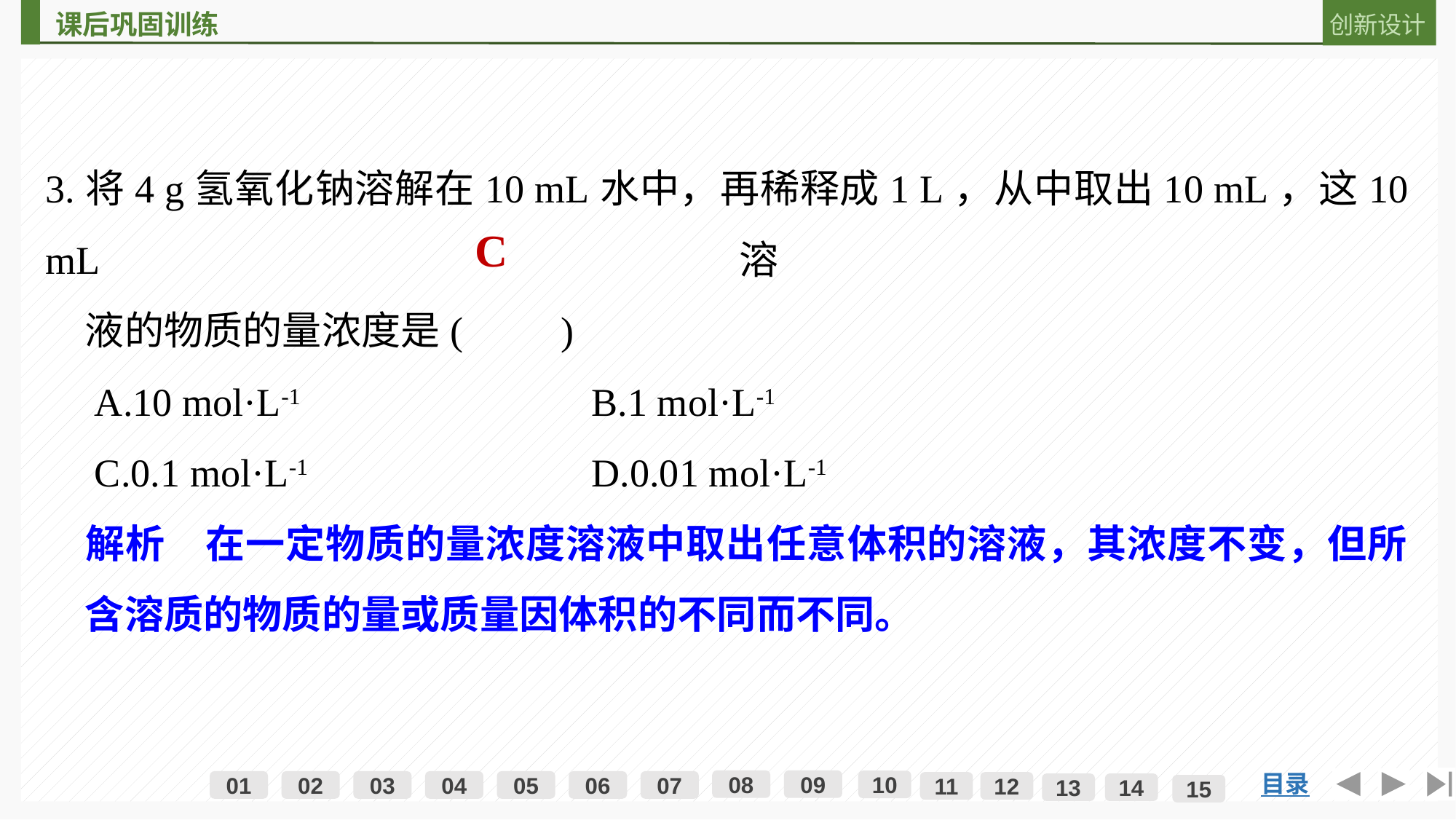

3.将4 g氢氧化钠溶解在10 mL水中，再稀释成1 L，从中取出10 mL，这10 mL溶
　液的物质的量浓度是(　　)
　A.10 mol·L-1			B.1 mol·L-1
　C.0.1 mol·L-1			D.0.01 mol·L-1
　解析　在一定物质的量浓度溶液中取出任意体积的溶液，其浓度不变，但所
　含溶质的物质的量或质量因体积的不同而不同。
C